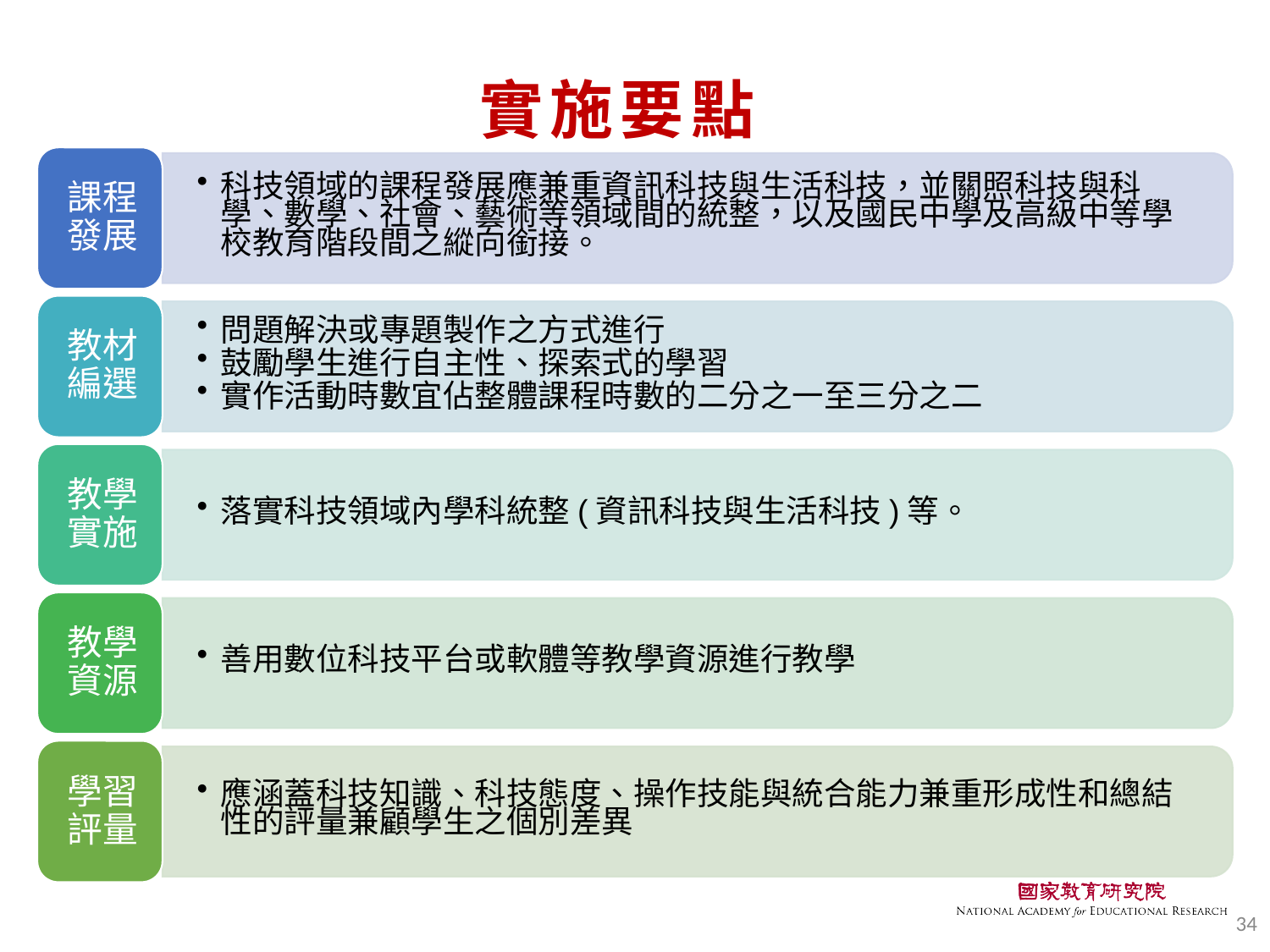

# 實施要點
科技領域的課程發展應兼重資訊科技與生活科技，並關照科技與科學、數學、社會、藝術等領域間的統整，以及國民中學及高級中等學校教育階段間之縱向銜接。
課程發展
問題解決或專題製作之方式進行
鼓勵學生進行自主性、探索式的學習
實作活動時數宜佔整體課程時數的二分之一至三分之二
教材編選
落實科技領域內學科統整(資訊科技與生活科技)等。
教學實施
善用數位科技平台或軟體等教學資源進行教學
教學資源
應涵蓋科技知識、科技態度、操作技能與統合能力兼重形成性和總結性的評量兼顧學生之個別差異
學習評量
34